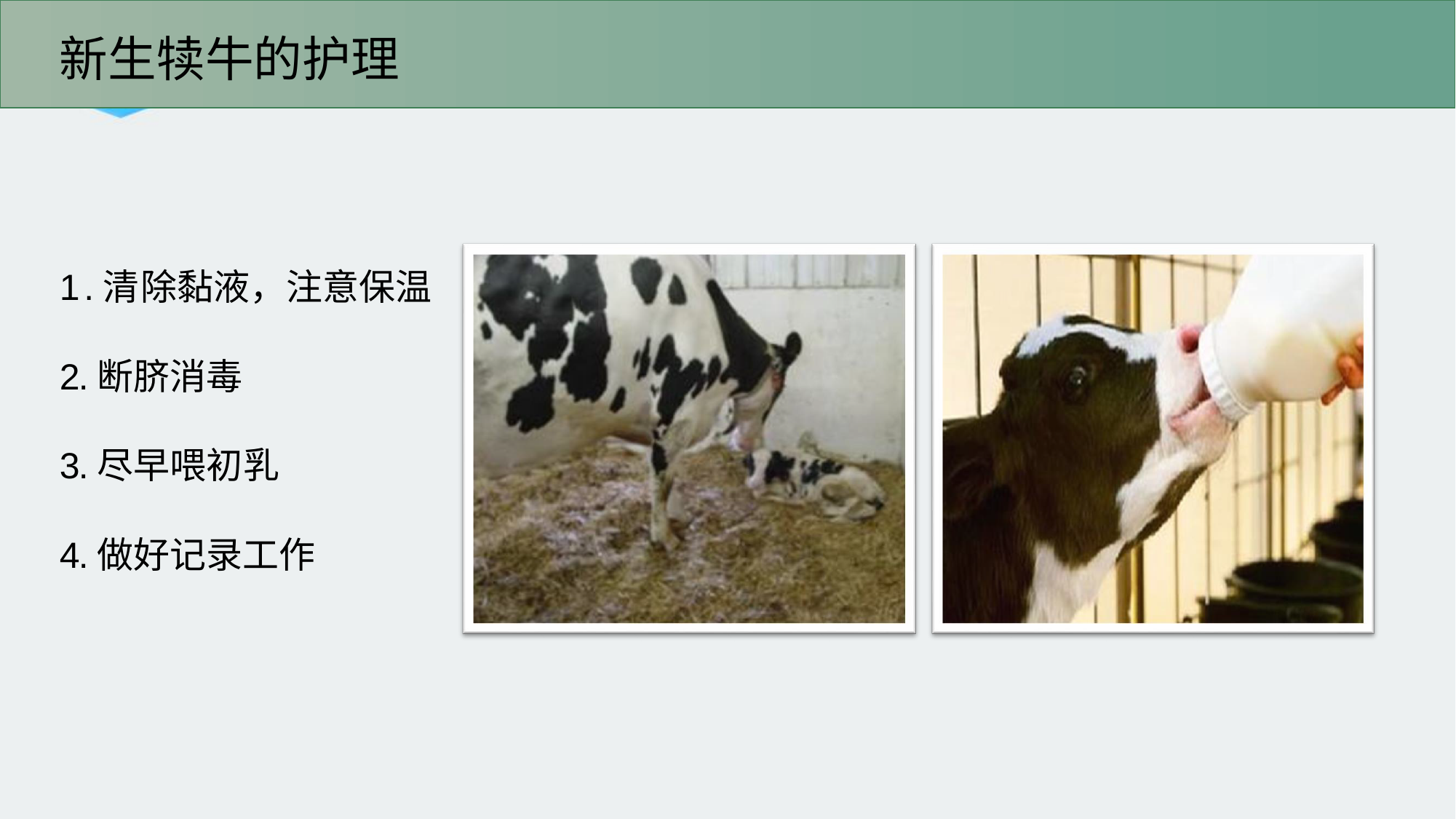

# 新生犊牛的护理

1.清 除黏液，注意保温

2.断脐消毒

3.尽早喂初乳

4.做好记录工作